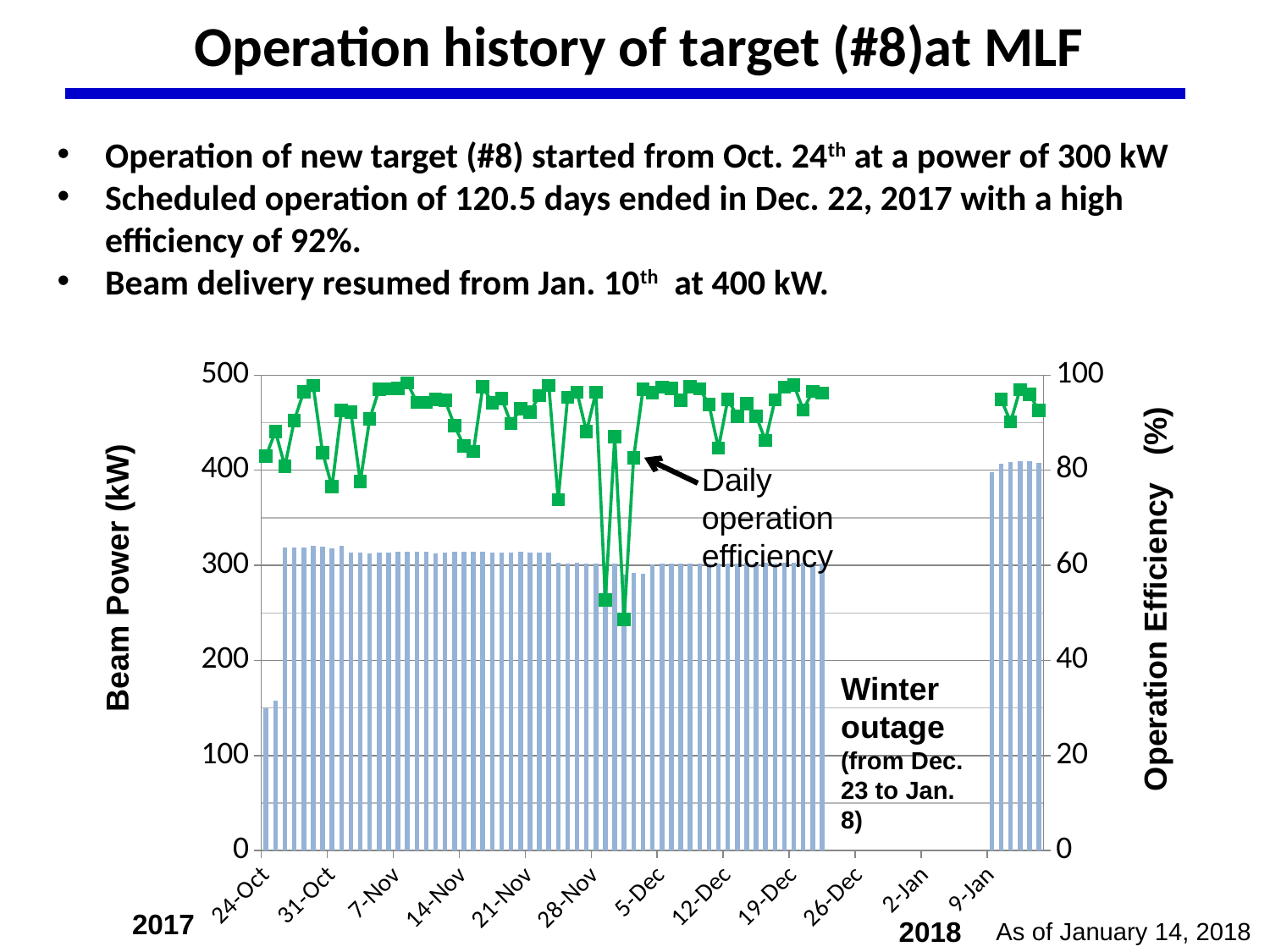

Operation history of target (#8)at MLF
Operation of new target (#8) started from Oct. 24th at a power of 300 kW
Scheduled operation of 120.5 days ended in Dec. 22, 2017 with a high efficiency of 92%.
Beam delivery resumed from Jan. 10th  at 400 kW.

### Chart

| Category | Beam Power [kW] | 利用運転稼働率 |
|---|---|---|
| 43032 | 149.2642604347826 | 83.01260199779078 |
| 43033 | 157.3248105 | 88.1389585040719 |
| 43034 | 318.8764805869567 | 80.84648763357205 |
| 43035 | 318.8764805869567 | 90.4881739970465 |
| 43036 | 319.152982304348 | 96.55563209926395 |
| 43037 | 320.2578225 | 97.85661119887244 |
| 43038 | 319.7048190652174 | 83.6927753296987 |
| 43039 | 317.7716403913044 | 76.51833683718743 |
| 43040 | 320.2578225 | 92.56856270711341 |
| 43041 | 313.6264479782606 | 92.26405401874266 |
| 43042 | 313.0734445434782 | 77.60750101948294 |
| 43043 | 312.7969428260869 | 90.82198044968108 |
| 43044 | 313.3499462608696 | 97.0479038241501 |
| 43045 | 313.0734445434782 | 97.12005946654317 |
| 43046 | 314.4547864565218 | 97.22928271946591 |
| 43047 | 314.1794514130435 | 98.38308014522181 |
| 43048 | 314.1794514130435 | 94.27966101694915 |
| 43049 | 314.1794514130435 | 94.2988134405474 |
| 43050 | 312.5204411086956 | 94.94747188008506 |
| 43051 | 313.6264479782606 | 94.69265061624283 |
| 43052 | 314.7312881739131 | 89.37624466008654 |
| 43053 | 314.1794514130435 | 85.12222908476161 |
| 43054 | 314.1794514130435 | 83.93740176340869 |
| 43055 | 314.7312881739131 | 97.56604204361138 |
| 43056 | 313.9029496956522 | 94.22160987255464 |
| 43057 | 313.9029496956522 | 95.08757656020495 |
| 43058 | 313.9029496956522 | 89.80338824684547 |
| 43059 | 314.4547864565218 | 92.9722482866746 |
| 43060 | 313.3499462608696 | 92.1813076304838 |
| 43061 | 313.0734445434782 | 95.69986024174614 |
| 43062 | 313.3499462608696 | 97.86928050233789 |
| 43063 | 302.6832365322581 | 73.8202206042466 |
| 43064 | 302.1504681774194 | 95.37827768737702 |
| 43065 | 302.9484967258064 | 96.39439541687945 |
| 43066 | 302.1504681774194 | 88.09288381060964 |
| 43067 | 302.1504681774194 | 96.42210951821014 |
| 43068 | 302.1504681774194 | 52.74970075369154 |
| 43069 | 301.6176998225807 | 87.06479952806843 |
| 43070 | 290.7026924516126 | 48.61359955379837 |
| 43071 | 291.7314865161289 | 82.59682412760898 |
| 43072 | 291.217089483871 | 97.05826874974375 |
| 43073 | 301.084931467742 | 96.31364828679281 |
| 43074 | 301.5326504280539 | 97.4709397851762 |
| 43075 | 301.7048685952846 | 97.23621124479865 |
| 43076 | 301.456509135524 | 94.74451557730453 |
| 43077 | 301.421351998661 | 97.5268133930374 |
| 43078 | 301.5042272372966 | 97.16667854413865 |
| 43079 | 301.5635641108291 | 93.83341449605865 |
| 43080 | 301.6583794621974 | 84.64386390000757 |
| 43081 | 301.6989115622884 | 94.92970516155337 |
| 43082 | 301.4638600182852 | 91.35280446909681 |
| 43083 | 302.3600126484336 | 93.9615427252464 |
| 43084 | 302.333702109808 | 91.34117444443125 |
| 43085 | 302.4319858111036 | 86.2770657893174 |
| 43086 | 302.2357922231081 | 94.77415976783507 |
| 43087 | 302.431625839181 | 97.4878156933079 |
| 43088 | 302.361700674955 | 97.97563336619427 |
| 43089 | 302.3961876995349 | 92.70109549883402 |
| 43090 | 301.7875270730007 | 96.57958500112835 |
| 43091 | 302.1090622439513 | 96.2411760280942 |
| 43092 | None | None |
| 43093 | None | None |
| 43094 | None | None |
| 43095 | None | None |
| 43096 | None | None |
| 43097 | None | None |
| 43098 | None | None |
| 43099 | None | None |
| 43100 | None | None |
| 43101 | None | None |
| 43102 | None | None |
| 43103 | None | None |
| 43104 | None | None |
| 43105 | None | None |
| 43106 | None | None |
| 43107 | None | None |
| 43108 | None | None |
| 43109 | 397.9121868961776 | None |
| 43110 | 406.5429788369844 | 94.9033653351032 |
| 43111 | 408.2068397604032 | 90.1602186342606 |
| 43112 | 409.1322502034564 | 96.9592120470072 |
| 43113 | 409.0890400037663 | 95.9926270058321 |
| 43114 | 408.1397659668194 | 92.59072253817135 |
Daily operation
efficiency
Beam Power (kW)
Operation Efficiency   (%)
Winter outage
(from Dec. 23 to Jan. 8)
2017
2018
As of January 14, 2018